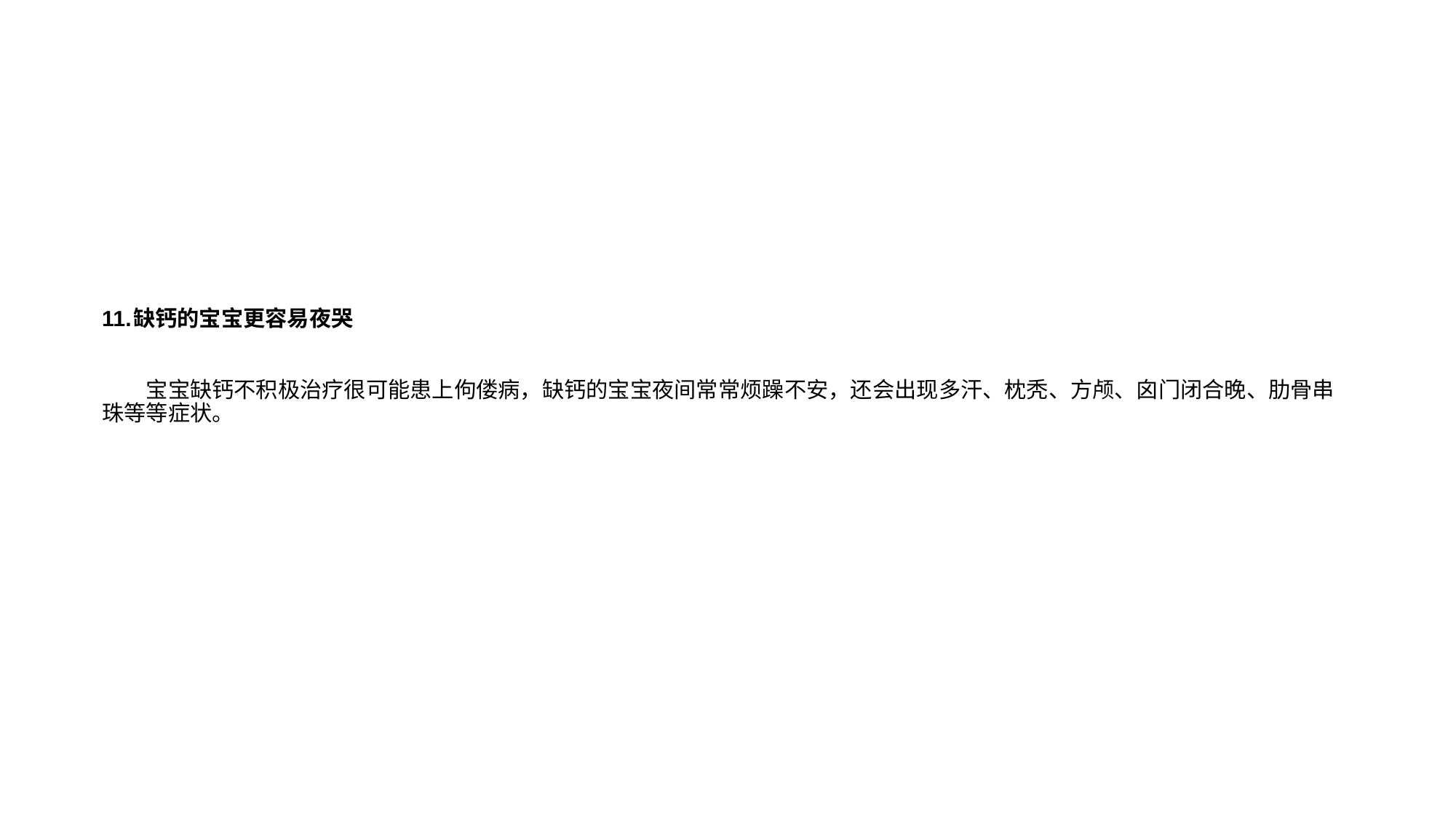

# 11.缺钙的宝宝更容易夜哭 　　宝宝缺钙不积极治疗很可能患上佝偻病，缺钙的宝宝夜间常常烦躁不安，还会出现多汗、枕秃、方颅、囟门闭合晚、肋骨串珠等等症状。